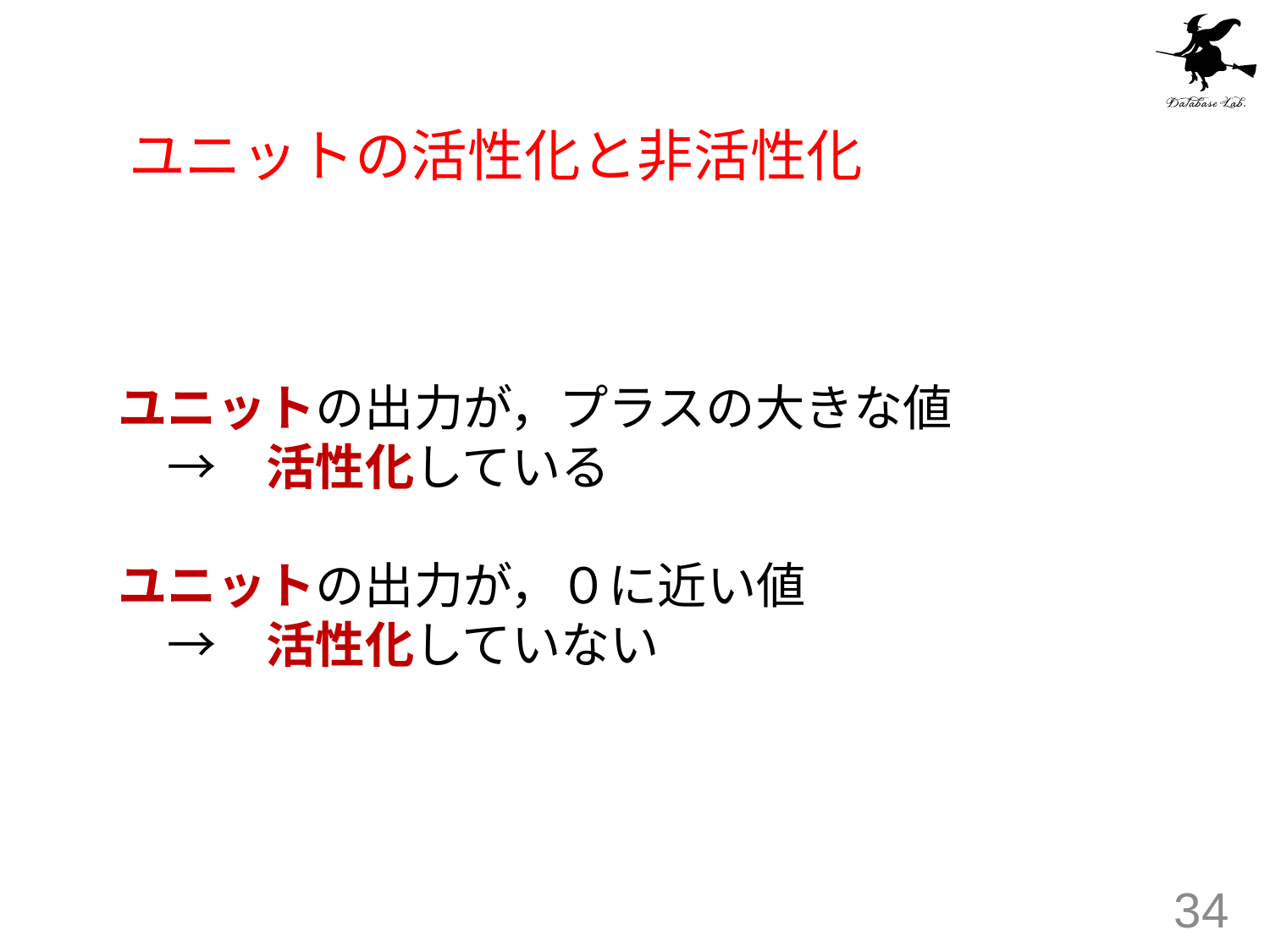

# ユニットの活性化と非活性化
ユニットの出力が，プラスの大きな値
　→　活性化している

ユニットの出力が，０に近い値
　→　活性化していない
34